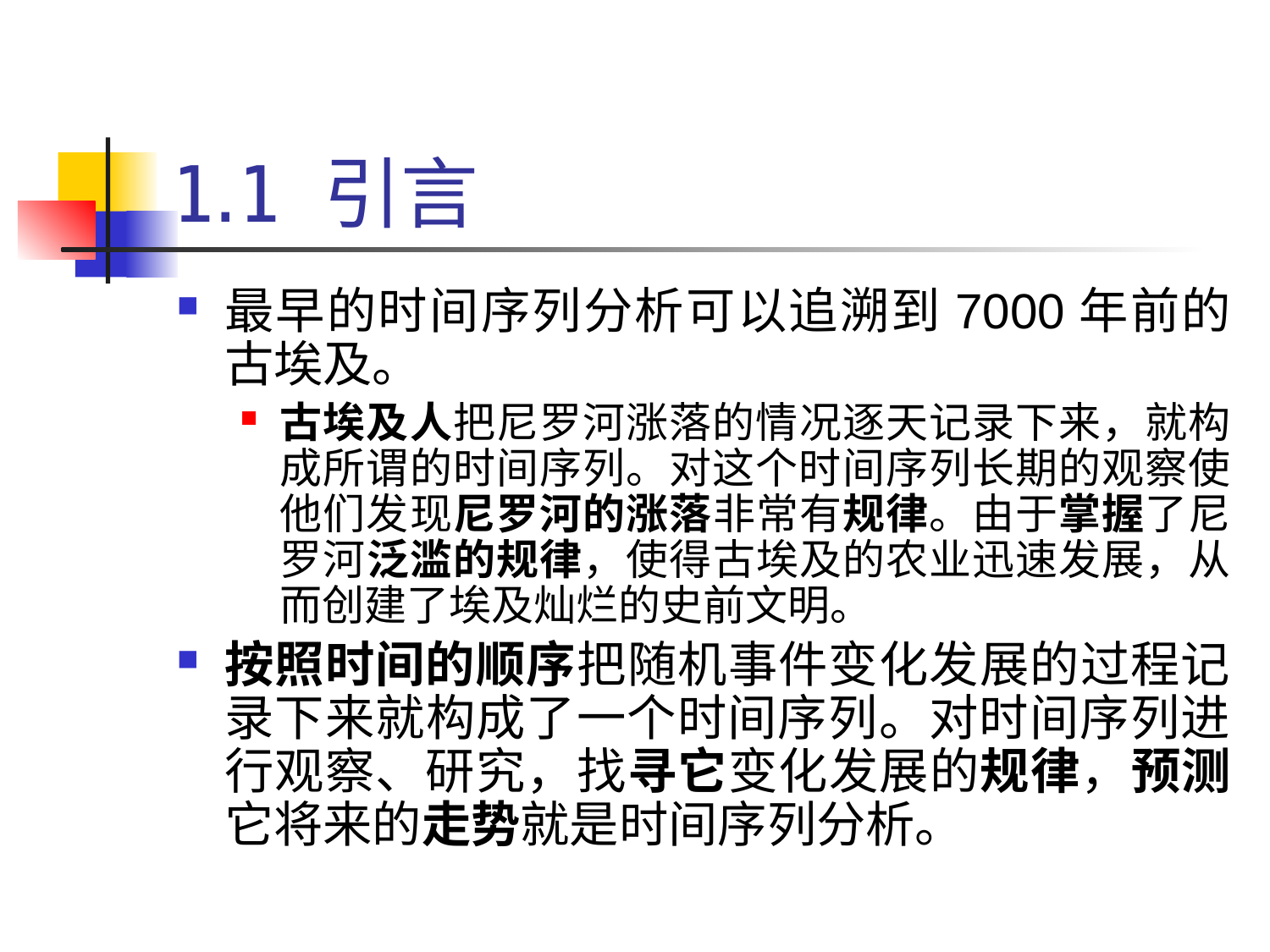

# 1.1 引言
最早的时间序列分析可以追溯到7000年前的古埃及。
古埃及人把尼罗河涨落的情况逐天记录下来，就构成所谓的时间序列。对这个时间序列长期的观察使他们发现尼罗河的涨落非常有规律。由于掌握了尼罗河泛滥的规律，使得古埃及的农业迅速发展，从而创建了埃及灿烂的史前文明。
按照时间的顺序把随机事件变化发展的过程记录下来就构成了一个时间序列。对时间序列进行观察、研究，找寻它变化发展的规律，预测它将来的走势就是时间序列分析。